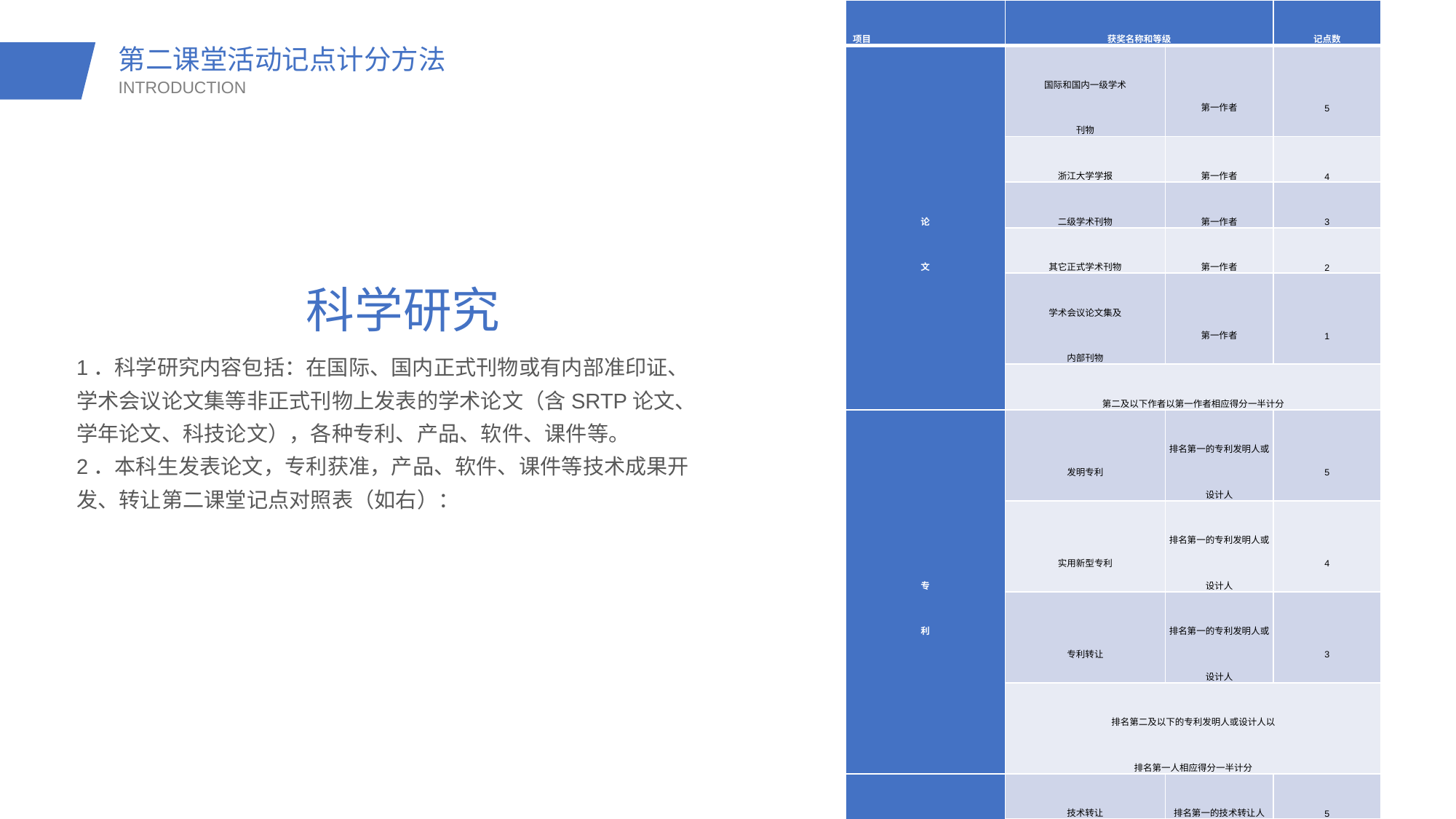

| 项目 | 获奖名称和等级 |  | 记点数 |
| --- | --- | --- | --- |
| 论 文 | 国际和国内一级学术 刊物 | 第一作者 | 5 |
|  | 浙江大学学报 | 第一作者 | 4 |
|  | 二级学术刊物 | 第一作者 | 3 |
|  | 其它正式学术刊物 | 第一作者 | 2 |
|  | 学术会议论文集及 内部刊物 | 第一作者 | 1 |
|  | 第二及以下作者以第一作者相应得分一半计分 |  |  |
| 专 利 | 发明专利 | 排名第一的专利发明人或设计人 | 5 |
|  | 实用新型专利 | 排名第一的专利发明人或设计人 | 4 |
|  | 专利转让 | 排名第一的专利发明人或设计人 | 3 |
|  | 排名第二及以下的专利发明人或设计人以 排名第一人相应得分一半计分 |  |  |
| 产品、软件、课件等 | 技术转让 | 排名第一的技术转让人 | 5 |
|  | 开发推广 | 排名第一的开发推广人 | 4 |
|  | 一般性研制 | 排名第一的研制人 | 3 |
|  | 排名第二及以下人员以排名第一者相应得分一半计分 |  |  |
第二课堂活动记点计分方法
INTRODUCTION
科学研究
1．科学研究内容包括：在国际、国内正式刊物或有内部准印证、学术会议论文集等非正式刊物上发表的学术论文（含SRTP论文、学年论文、科技论文），各种专利、产品、软件、课件等。
2．本科生发表论文，专利获准，产品、软件、课件等技术成果开发、转让第二课堂记点对照表（如右）：